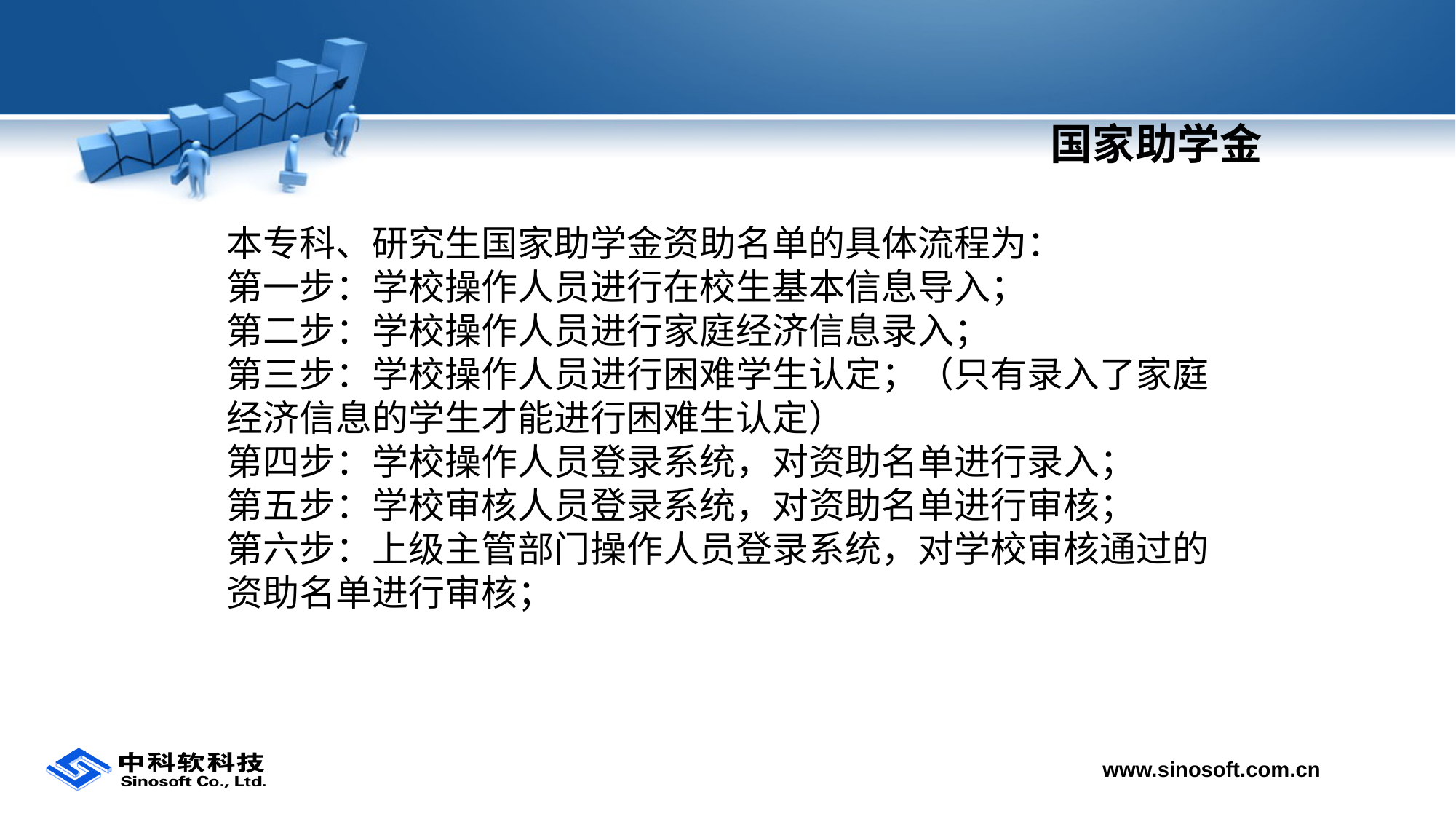

# 国家助学金
本专科、研究生国家助学金资助名单的具体流程为：
第一步：学校操作人员进行在校生基本信息导入；
第二步：学校操作人员进行家庭经济信息录入；
第三步：学校操作人员进行困难学生认定；（只有录入了家庭经济信息的学生才能进行困难生认定）
第四步：学校操作人员登录系统，对资助名单进行录入；
第五步：学校审核人员登录系统，对资助名单进行审核；
第六步：上级主管部门操作人员登录系统，对学校审核通过的资助名单进行审核；